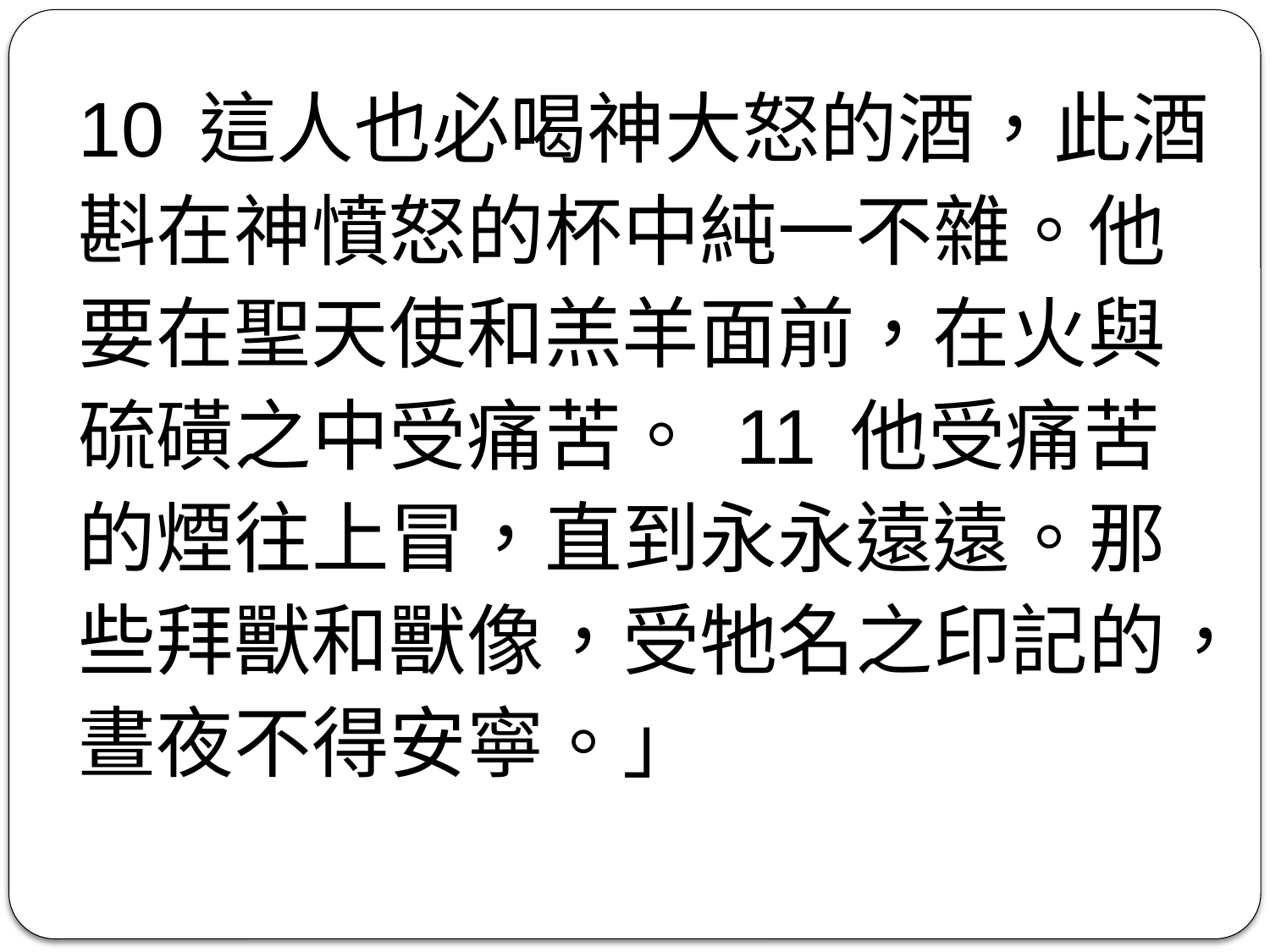

10 這人也必喝神大怒的酒，此酒斟在神憤怒的杯中純一不雜。他要在聖天使和羔羊面前，在火與硫磺之中受痛苦。 11 他受痛苦的煙往上冒，直到永永遠遠。那些拜獸和獸像，受牠名之印記的，晝夜不得安寧。」